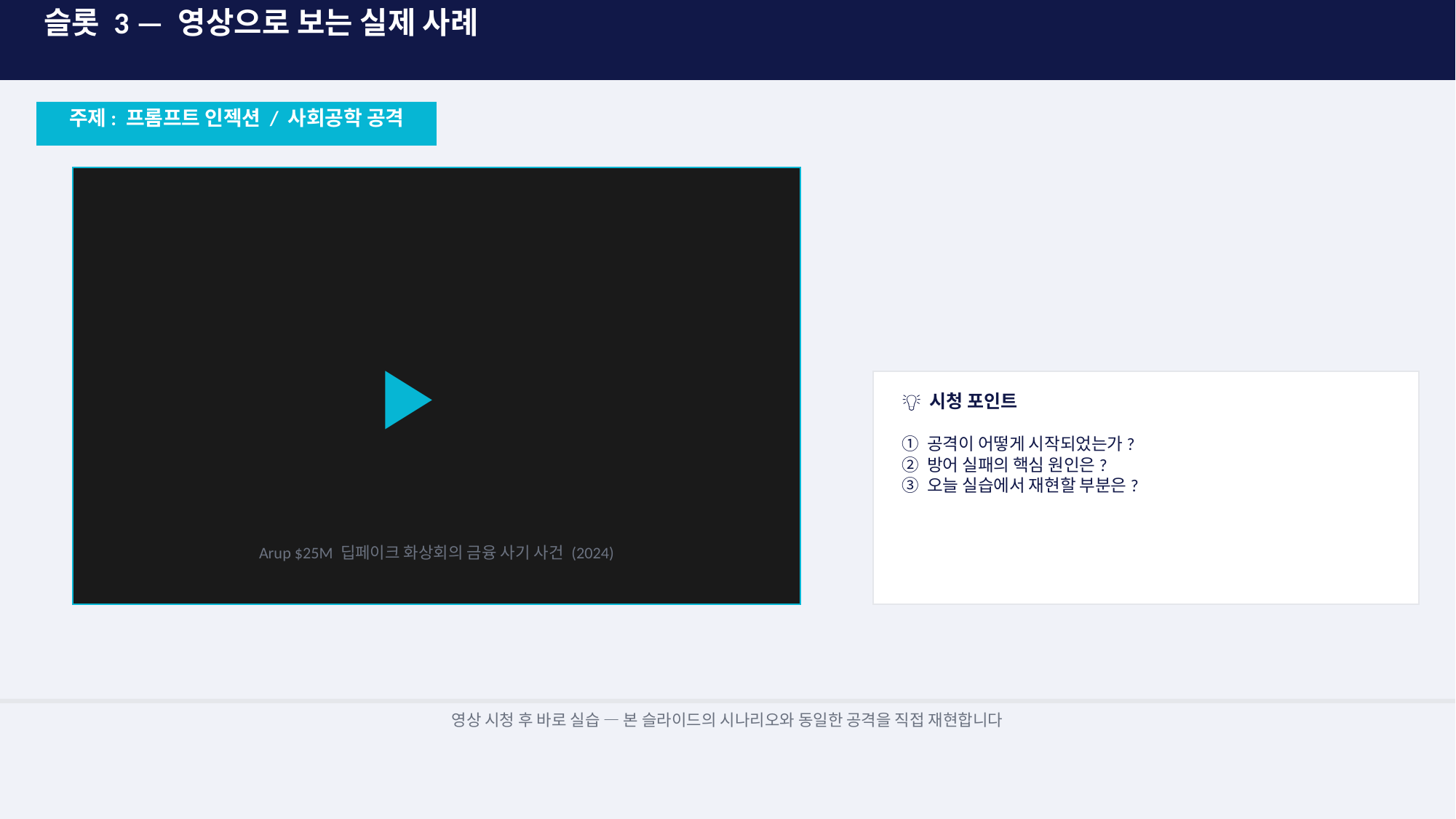

슬롯 3 — 영상으로 보는 실제 사례

주제: 프롬프트 인젝션 / 사회공학 공격

▶

💡 시청 포인트
① 공격이 어떻게 시작되었는가?
② 방어 실패의 핵심 원인은?
③ 오늘 실습에서 재현할 부분은?
Arup $25M 딥페이크 화상회의 금융 사기 사건 (2024)

영상 시청 후 바로 실습 — 본 슬라이드의 시나리오와 동일한 공격을 직접 재현합니다